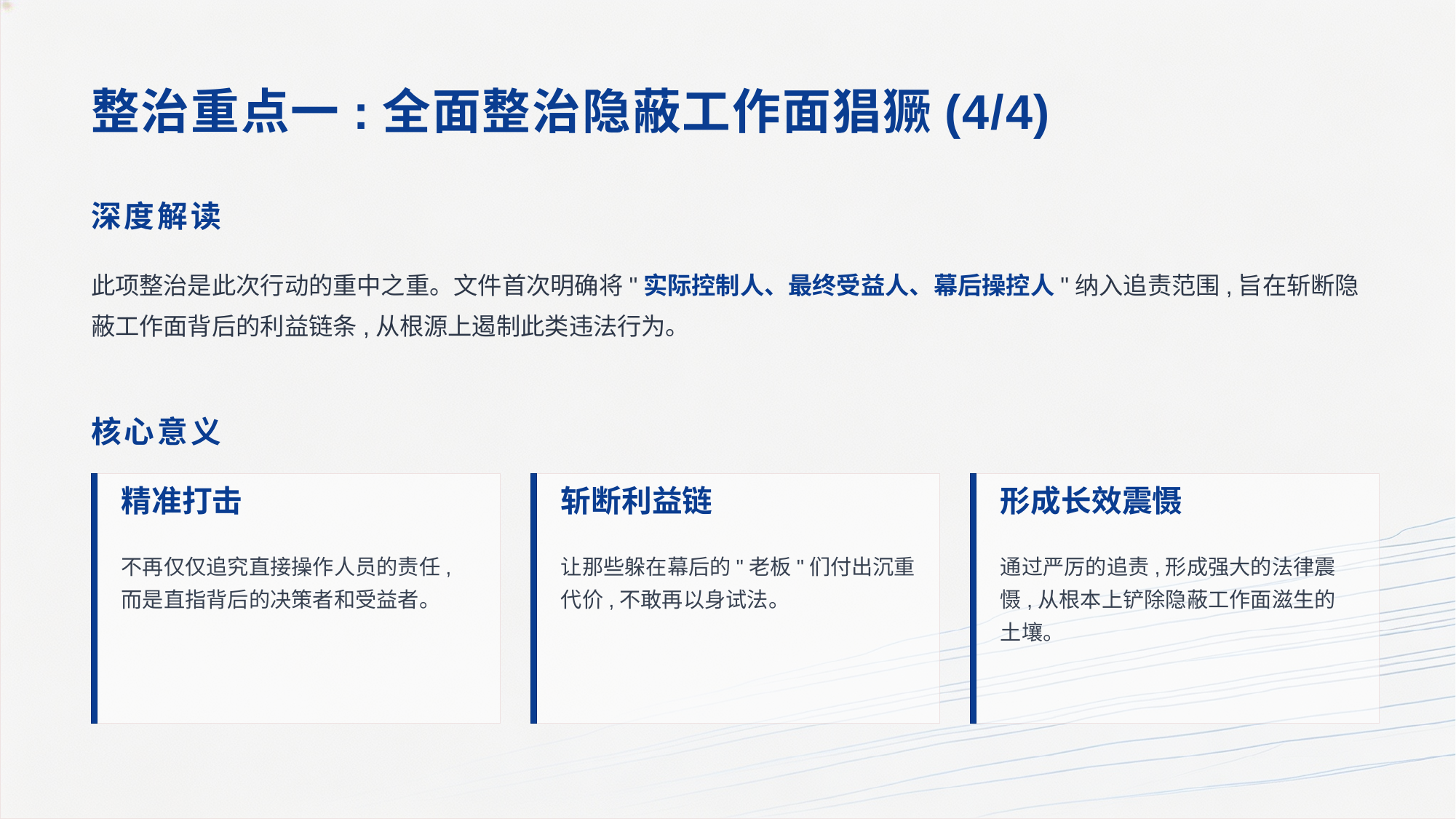

整治重点一:全面整治隐蔽工作面猖獗(4/4)
深度解读
此项整治是此次行动的重中之重。文件首次明确将"实际控制人、最终受益人、幕后操控人"纳入追责范围,旨在斩断隐蔽工作面背后的利益链条,从根源上遏制此类违法行为。
核心意义

精准打击
斩断利益链
形成长效震慑
不再仅仅追究直接操作人员的责任,而是直指背后的决策者和受益者。
让那些躲在幕后的"老板"们付出沉重代价,不敢再以身试法。
通过严厉的追责,形成强大的法律震慑,从根本上铲除隐蔽工作面滋生的土壤。